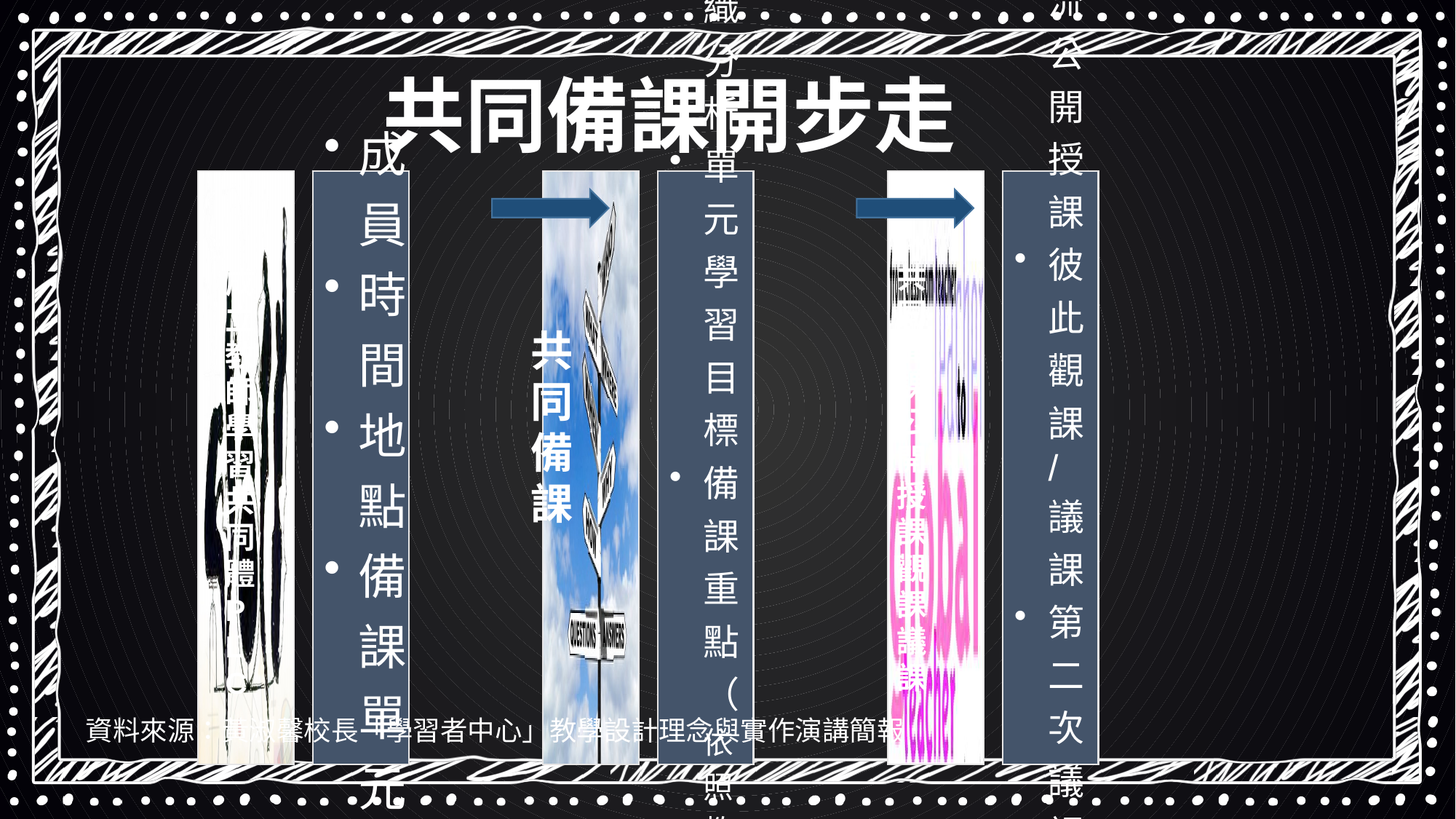

共同備課開步走
成員
彼此觀課/議課
單元學習目標

共
同
備
課
公
開
授
課
觀
課
議
課
成
立
教
師
學
習
共
同
體
P
L
C
共
同
備
課

資料來源：黃淑馨校長「學習者中心」教學設計理念與實作演講簡報